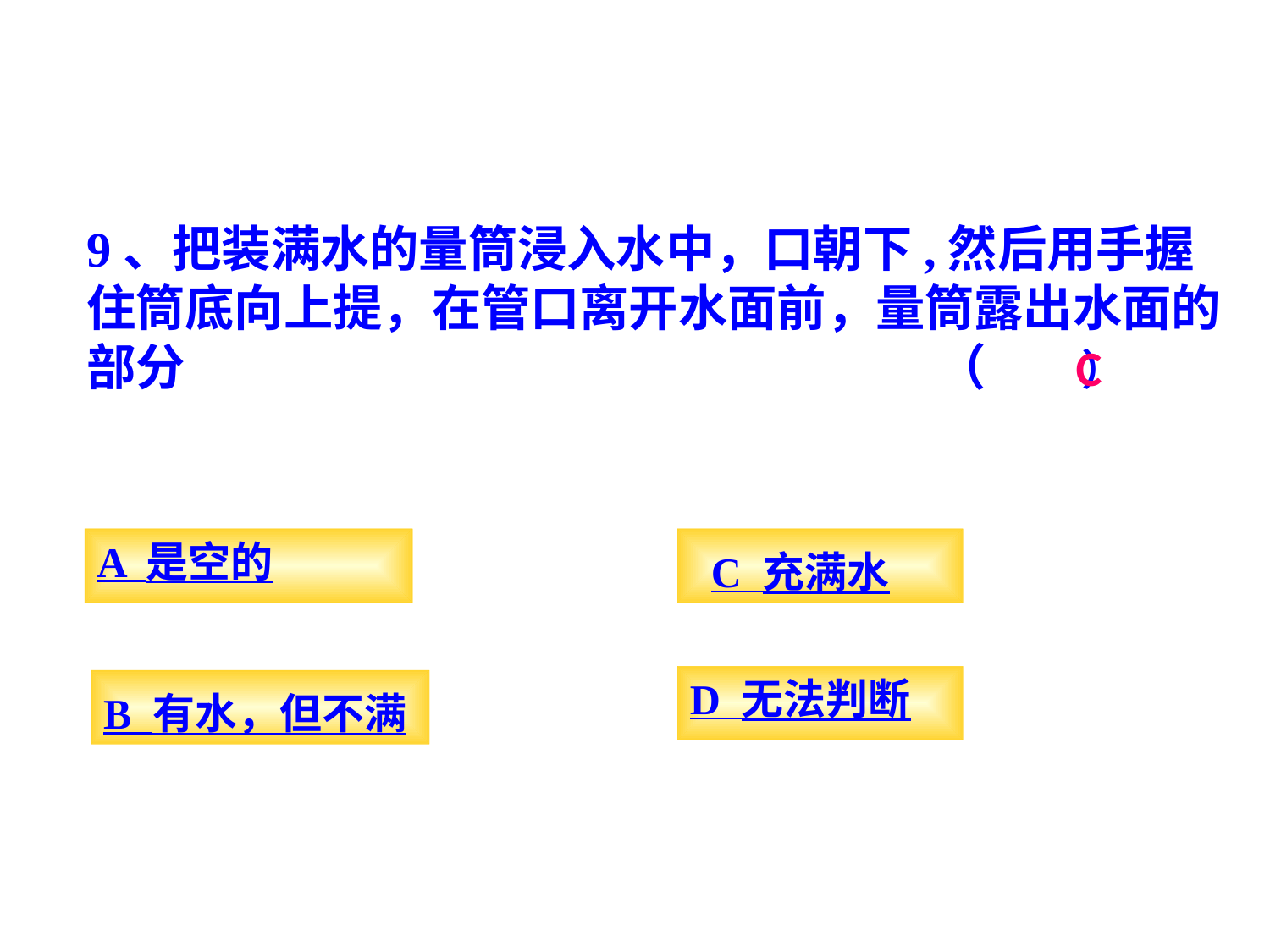

9、把装满水的量筒浸入水中，口朝下,然后用手握住筒底向上提，在管口离开水面前，量筒露出水面的部分                                                                   （          ）
C

A  是空的

C  充满水

D  无法判断

B  有水，但不满